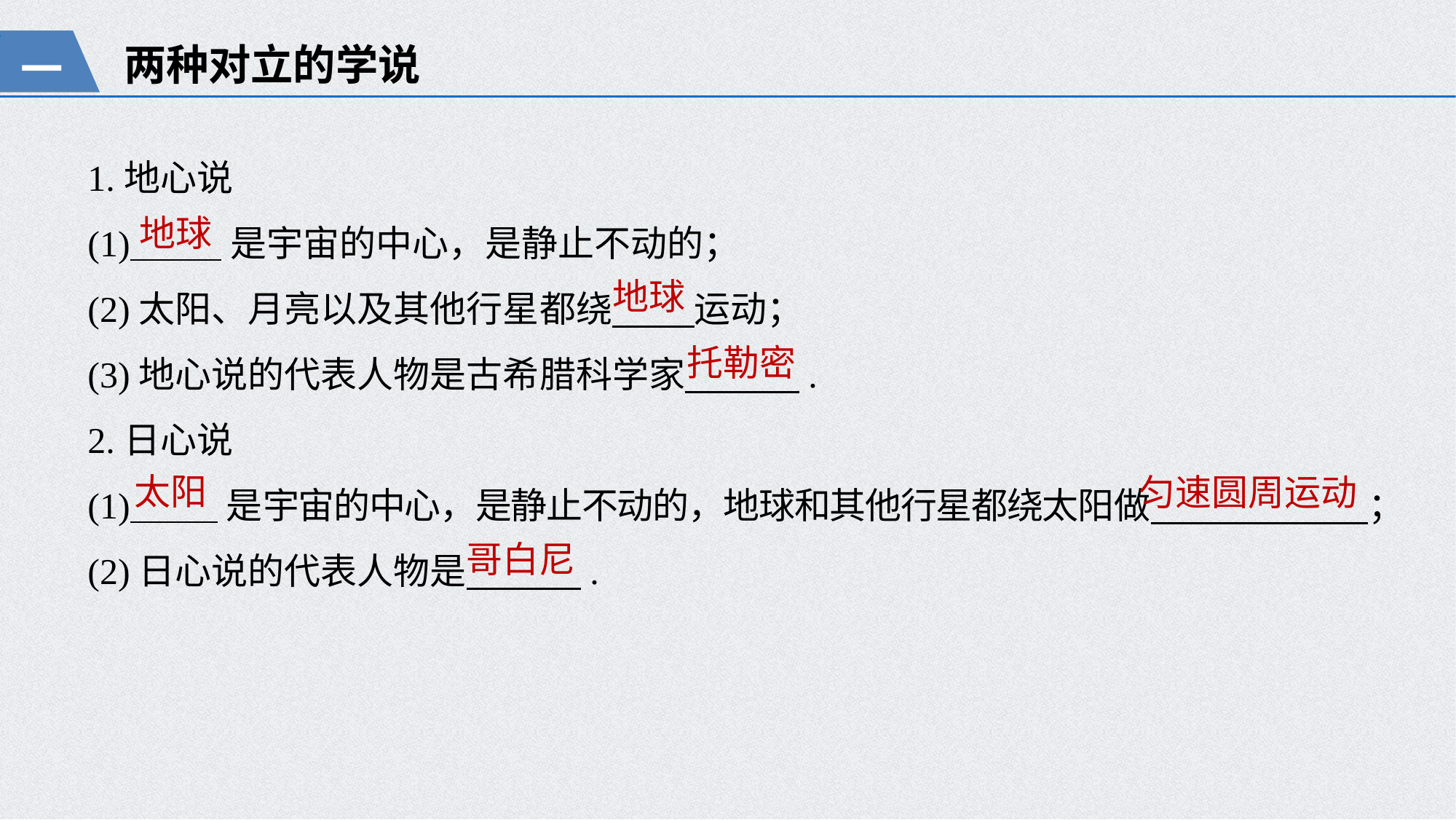

两种对立的学说

一
1.地心说
(1)          是宇宙的中心，是静止不动的；
(2)太阳、月亮以及其他行星都绕          运动；
(3)地心说的代表人物是古希腊科学家              .
2.日心说
(1)         是宇宙的中心，是静止不动的，地球和其他行星都绕太阳做                         ；
(2)日心说的代表人物是              .
地球
地球
托勒密
太阳
匀速圆周运动
哥白尼